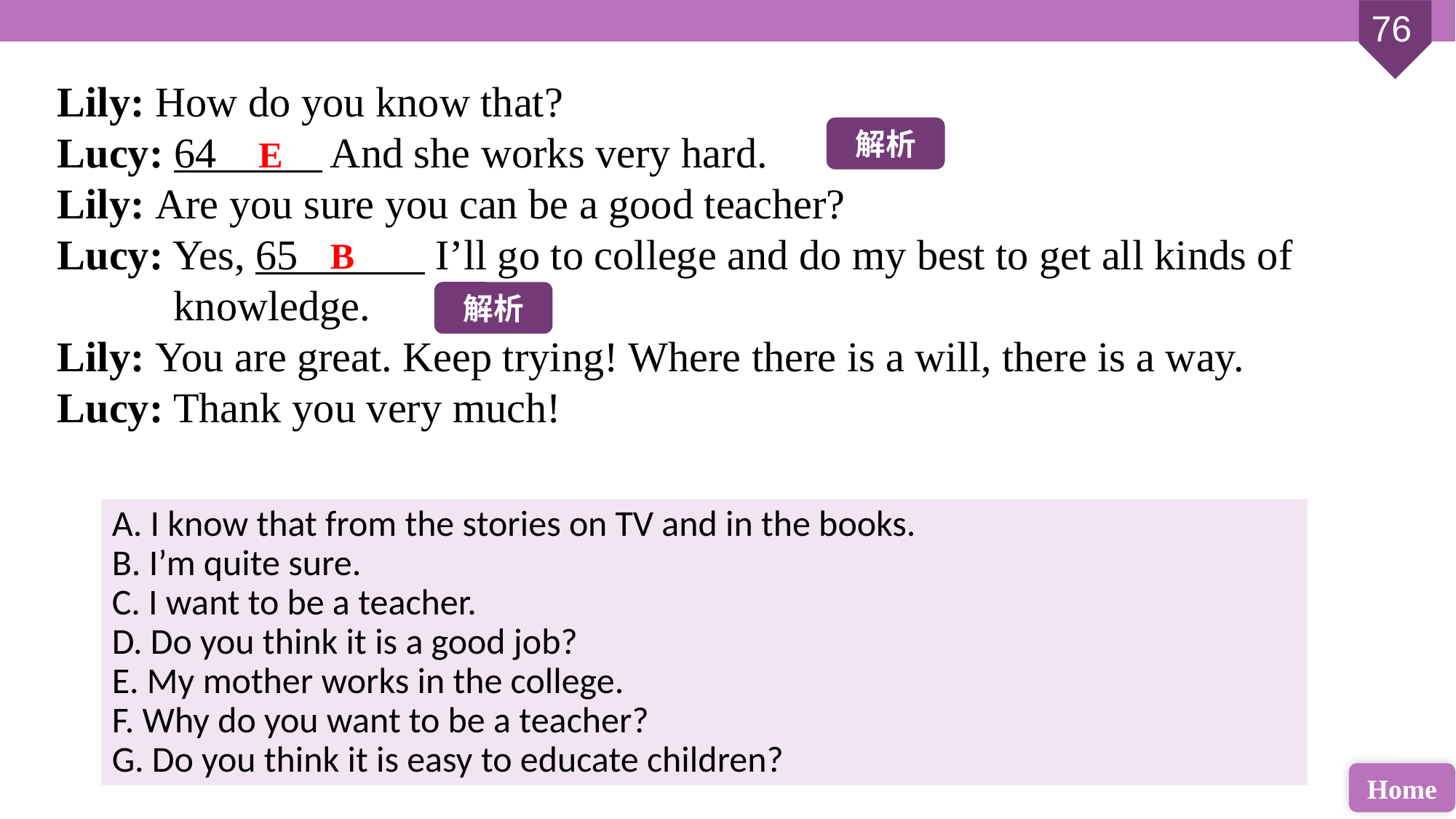

Lily: How do you know that?
Lucy: 64           And she works very hard.
Lily: Are you sure you can be a good teacher?
Lucy: Yes, 65             I’ll go to college and do my best to get all kinds of
           knowledge.
Lily: You are great. Keep trying! Where there is a will, there is a way.
Lucy: Thank you very much!
解析
E
B
解析
A. I know that from the stories on TV and in the books.
B. I’m quite sure.
C. I want to be a teacher.
D. Do you think it is a good job?
E. My mother works in the college.
F. Why do you want to be a teacher?
G. Do you think it is easy to educate children?